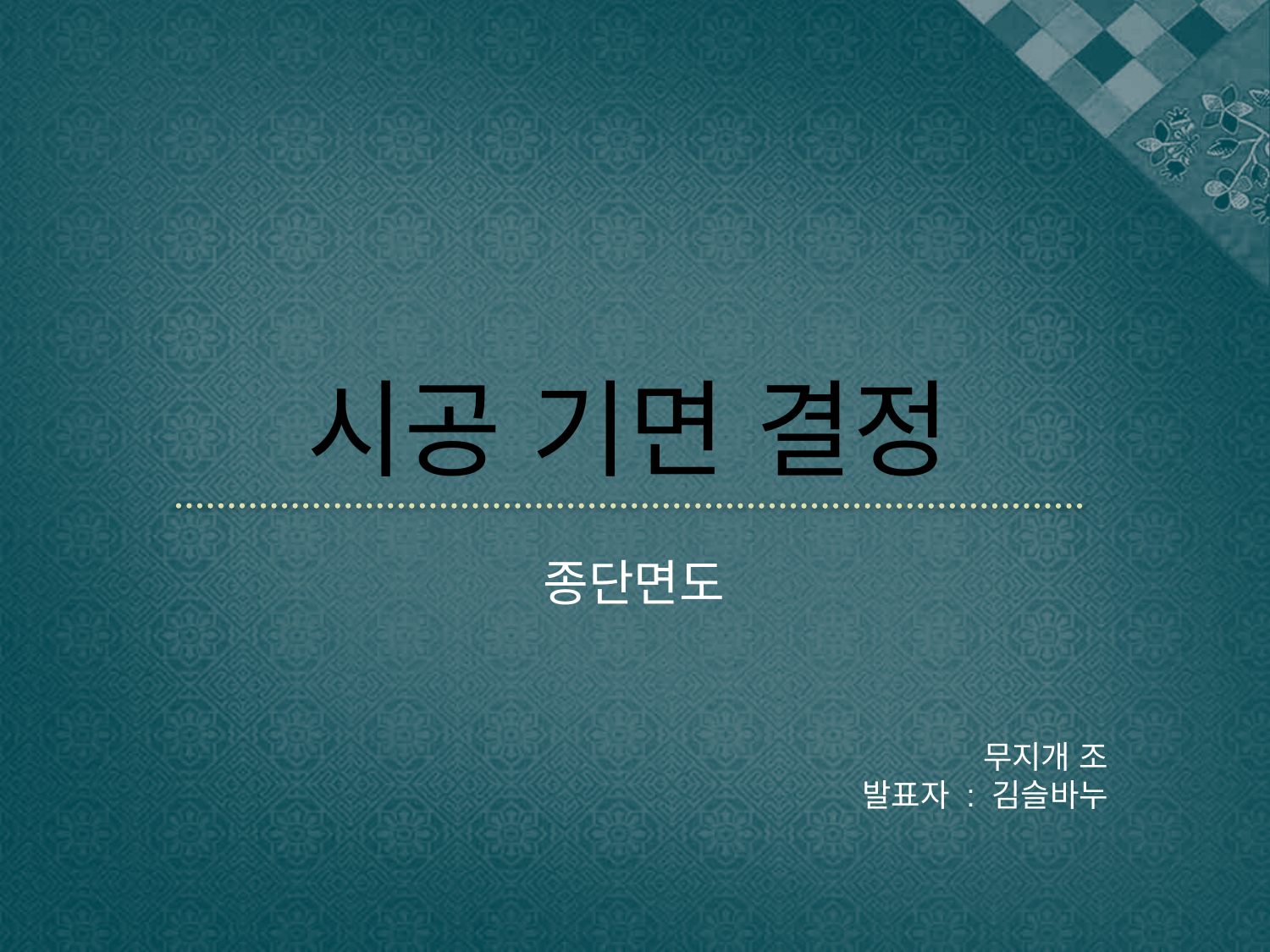

# 시공 기면 결정
종단면도

                                     무지개 조
                       발표자 : 김슬바누